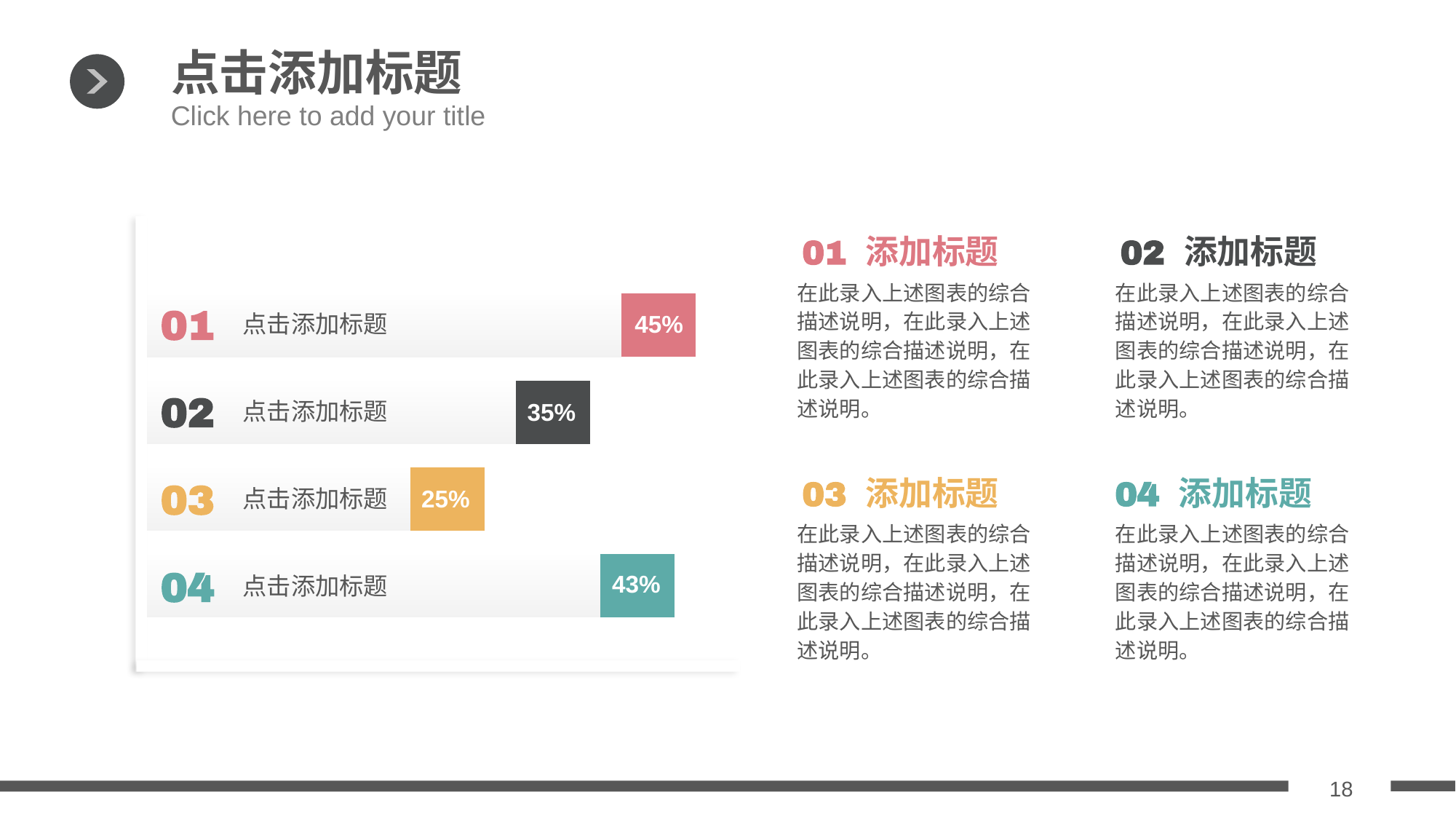

点击添加标题
Click here to add your title

01 添加标题
02 添加标题

### Chart

| Category | 系列 1 | 色块 |
|---|---|---|
| 类别 1 | 43.0 | 7.0 |
| 类别 2 | 25.0 | 7.0 |
| 类别 3 | 35.0 | 7.0 |
| 类别 4 | 45.0 | 7.0 |
在此录入上述图表的综合描述说明，在此录入上述图表的综合描述说明，在此录入上述图表的综合描述说明。
在此录入上述图表的综合描述说明，在此录入上述图表的综合描述说明，在此录入上述图表的综合描述说明。
01
45%
点击添加标题
02
点击添加标题
35%
03 添加标题
04 添加标题
03
25%
点击添加标题
在此录入上述图表的综合描述说明，在此录入上述图表的综合描述说明，在此录入上述图表的综合描述说明。
在此录入上述图表的综合描述说明，在此录入上述图表的综合描述说明，在此录入上述图表的综合描述说明。
04
43%
点击添加标题